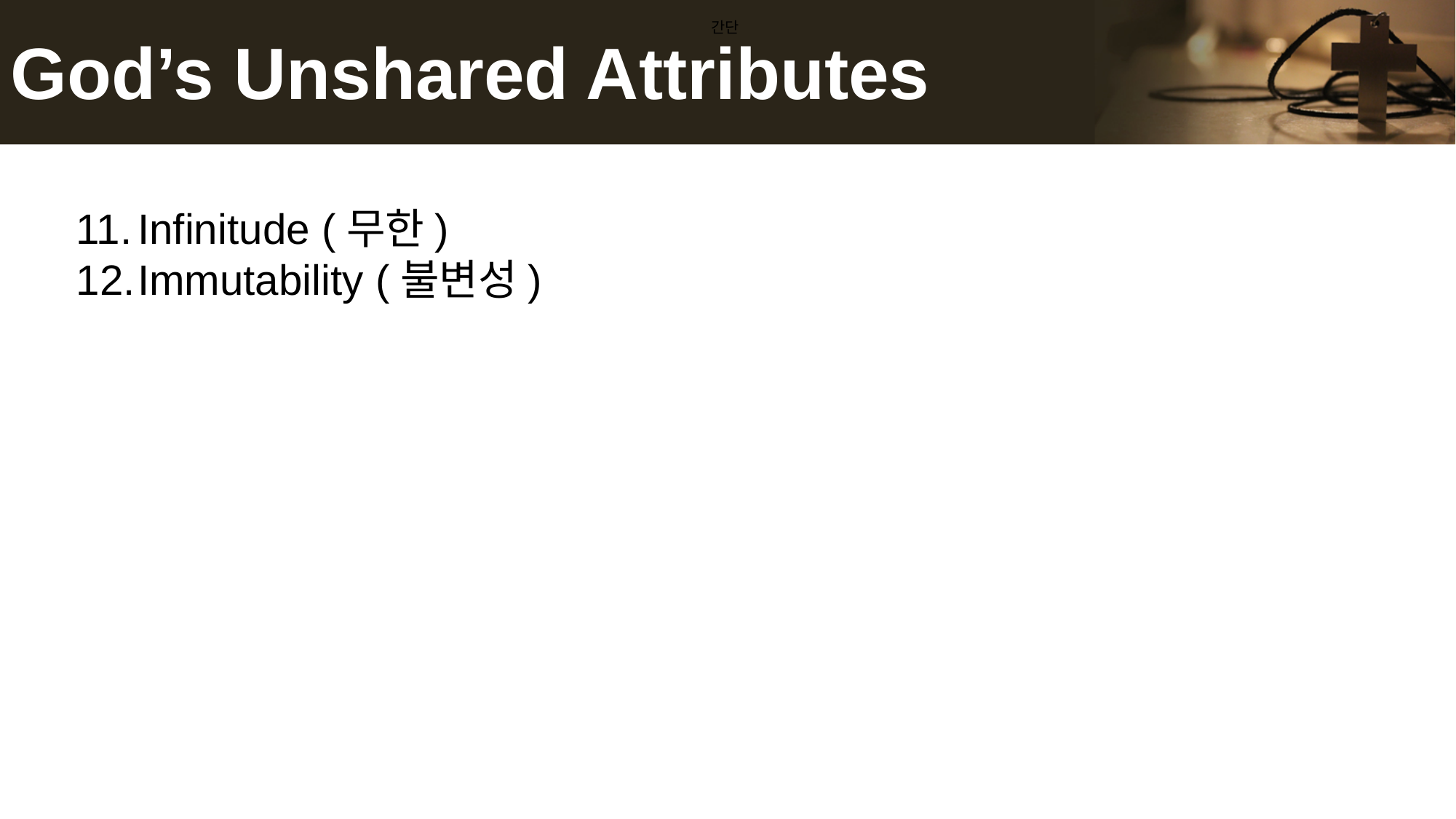

# God’s Unshared Attributes
간단
Infinitude (무한)
Immutability (불변성)